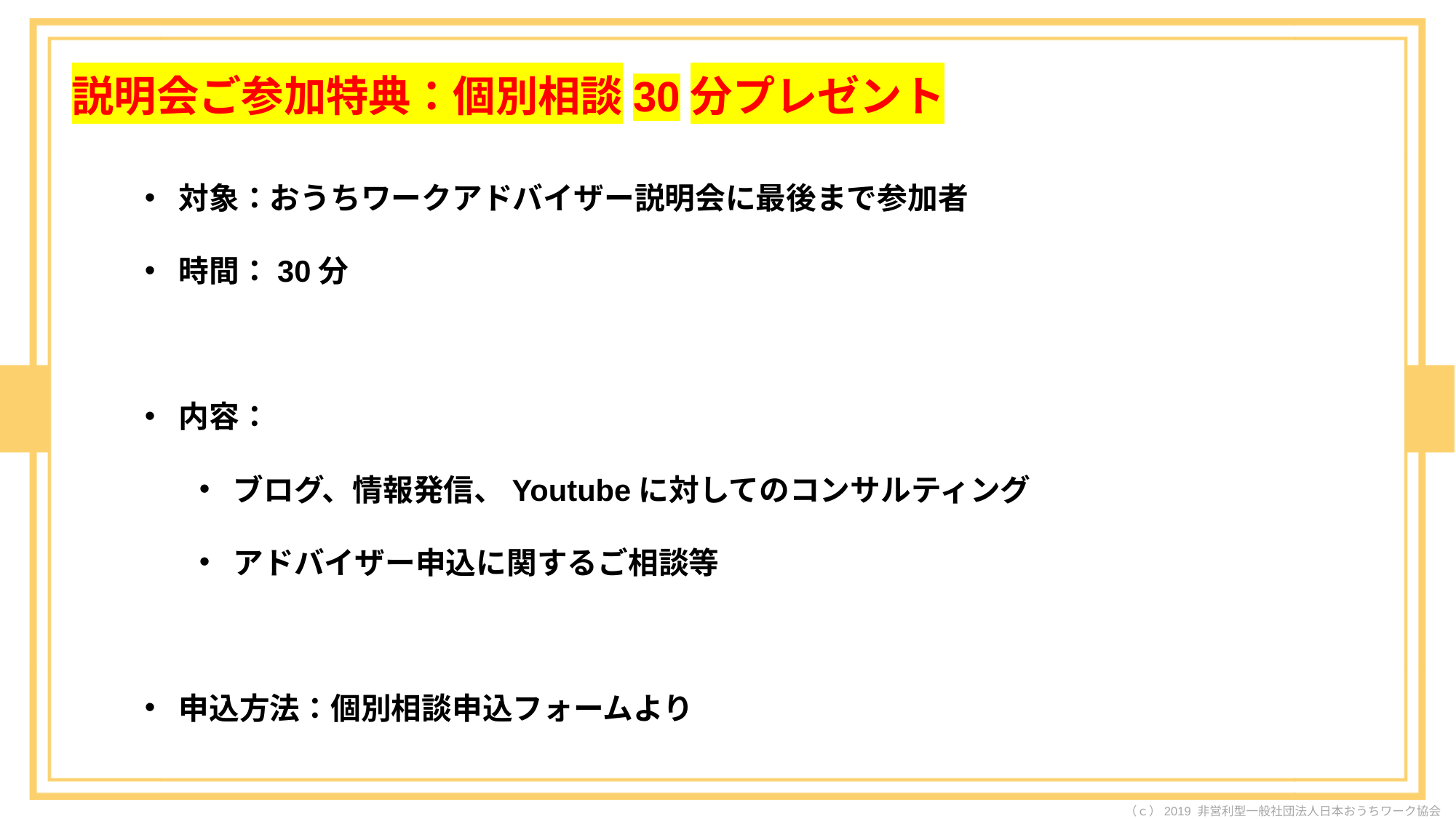

# 説明会ご参加特典：個別相談30分プレゼント
対象：おうちワークアドバイザー説明会に最後まで参加者
時間：30分

内容：
ブログ、情報発信、Youtubeに対してのコンサルティング
アドバイザー申込に関するご相談等

申込方法：個別相談申込フォームより